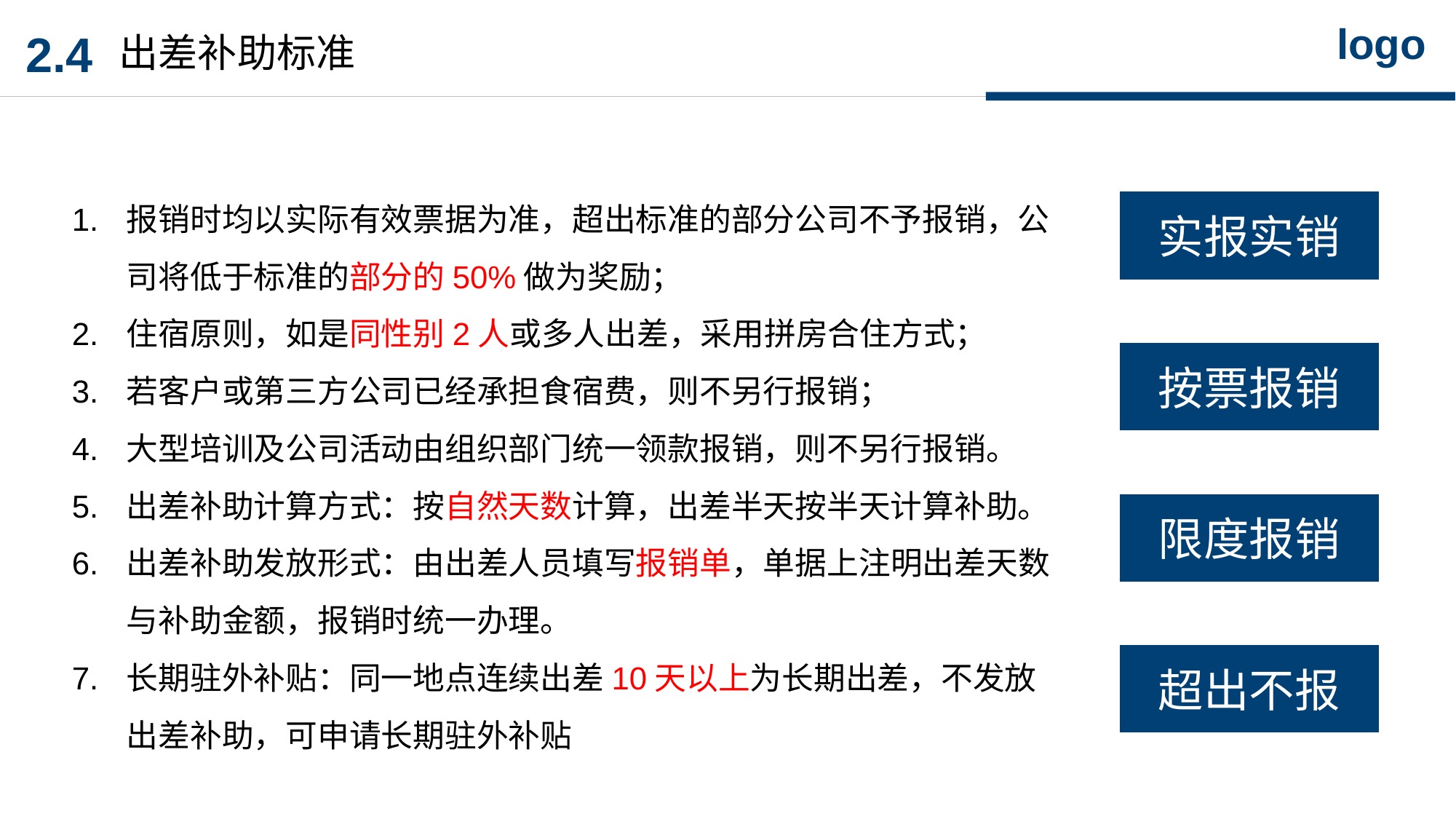

logo
2.4
出差补助标准

报销时均以实际有效票据为准，超出标准的部分公司不予报销，公司将低于标准的部分的50%做为奖励；
住宿原则，如是同性别2人或多人出差，采用拼房合住方式；
若客户或第三方公司已经承担食宿费，则不另行报销；
大型培训及公司活动由组织部门统一领款报销，则不另行报销。
出差补助计算方式：按自然天数计算，出差半天按半天计算补助。
出差补助发放形式：由出差人员填写报销单，单据上注明出差天数与补助金额，报销时统一办理。
长期驻外补贴：同一地点连续出差10天以上为长期出差，不发放出差补助，可申请长期驻外补贴
实报实销
按票报销
限度报销
超出不报